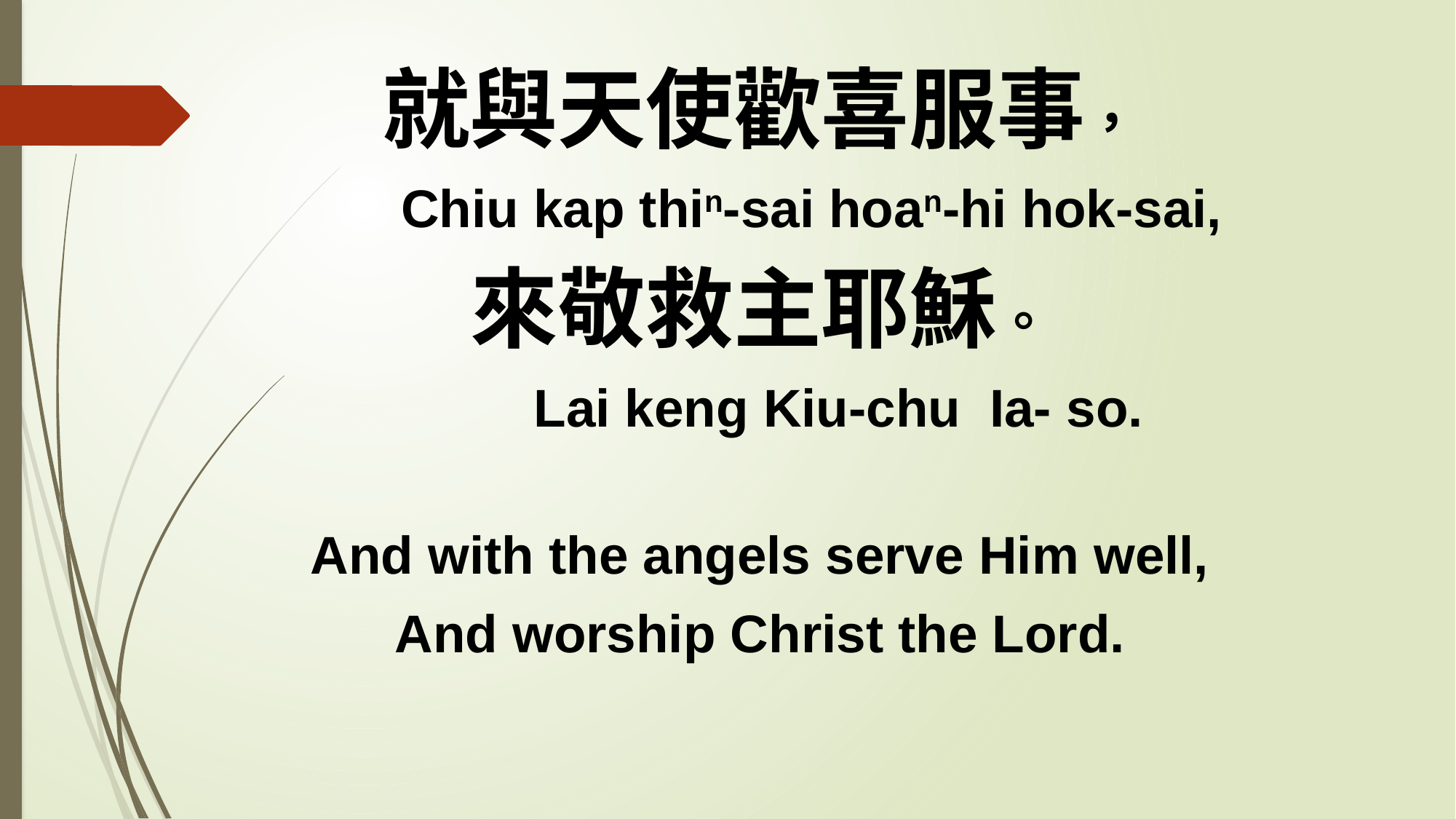

就與天使歡喜服事，
           Chiu kap thin-sai hoan-hi hok-sai,
來敬救主耶穌。
                    Lai keng Kiu-chu  Ia- so.

And with the angels serve Him well,
And worship Christ the Lord.